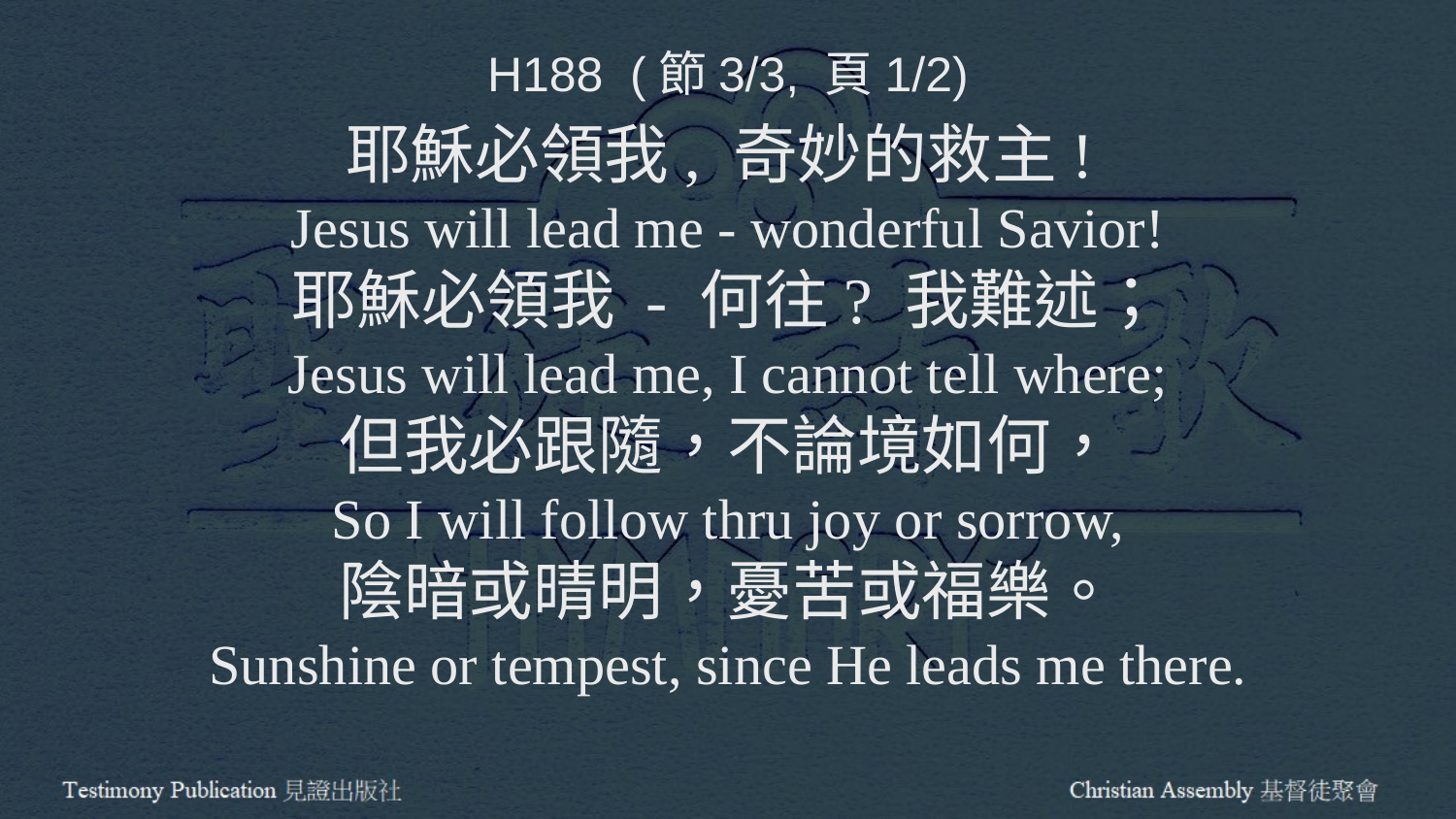

H188  (節3/3, 頁1/2)
耶穌必領我, 奇妙的救主!
Jesus will lead me - wonderful Savior!
耶穌必領我 - 何往? 我難述；
Jesus will lead me, I cannot tell where;
但我必跟隨，不論境如何，
So I will follow thru joy or sorrow,
陰暗或晴明，憂苦或福樂。
Sunshine or tempest, since He leads me there.